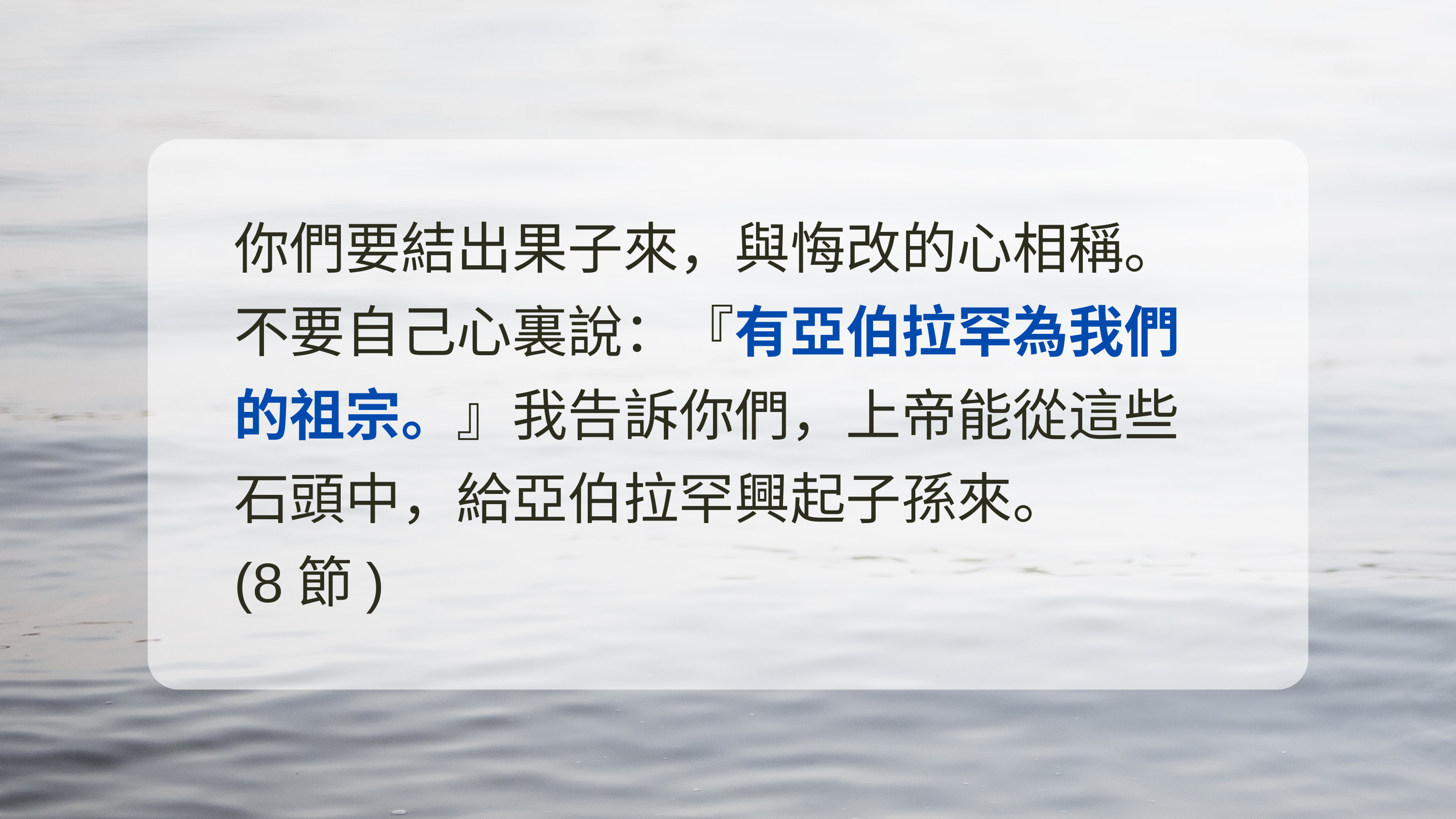

你們要結出果子來，與悔改的心相稱。不要自己心裏說：『有亞伯拉罕為我們的祖宗。』我告訴你們，上帝能從這些石頭中，給亞伯拉罕興起子孫來。
(8節)